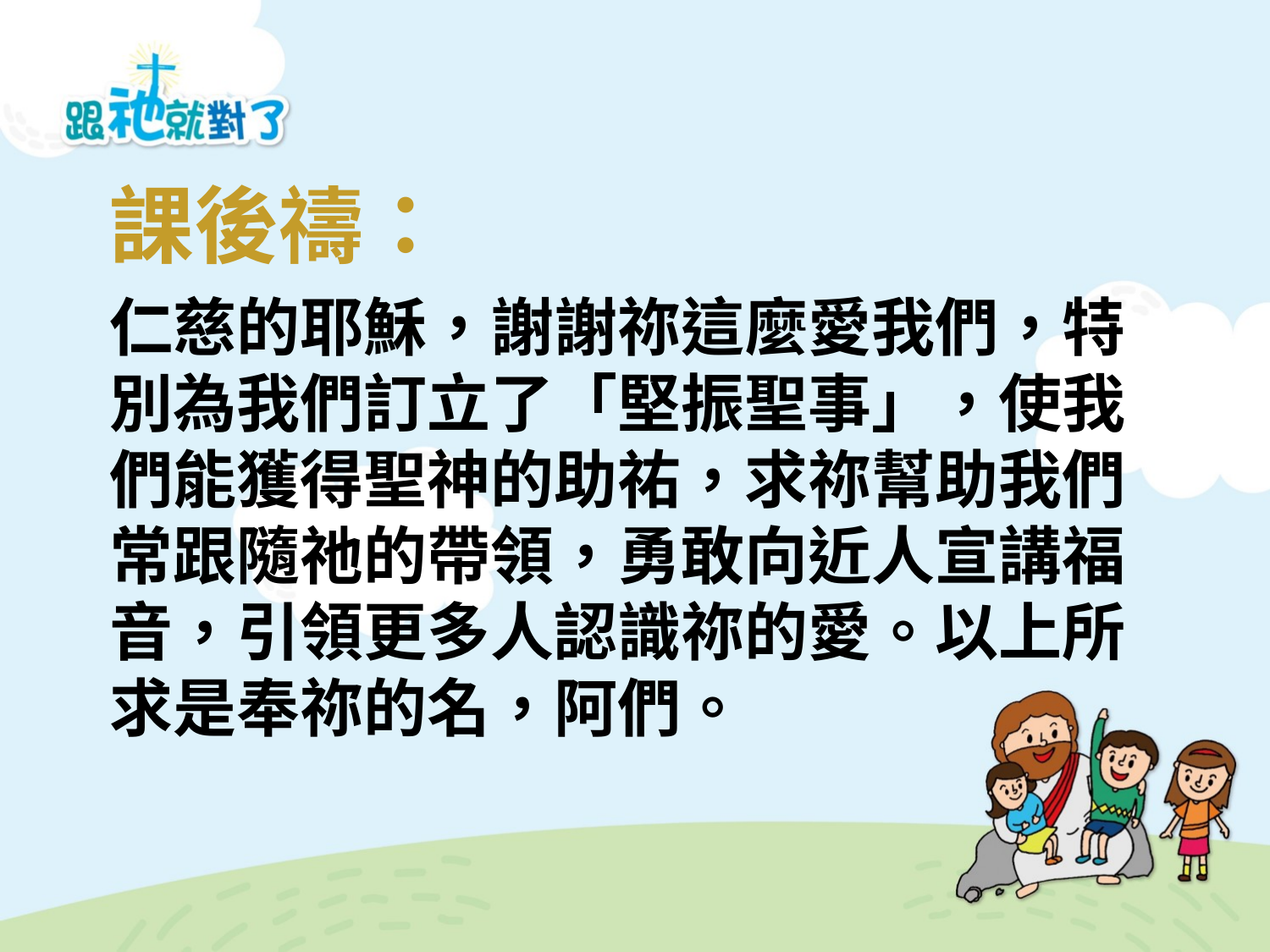

課後禱：
仁慈的耶穌，謝謝祢這麼愛我們，特別為我們訂立了「堅振聖事」，使我們能獲得聖神的助祐，求祢幫助我們常跟隨祂的帶領，勇敢向近人宣講福音，引領更多人認識祢的愛。以上所求是奉祢的名，阿們。